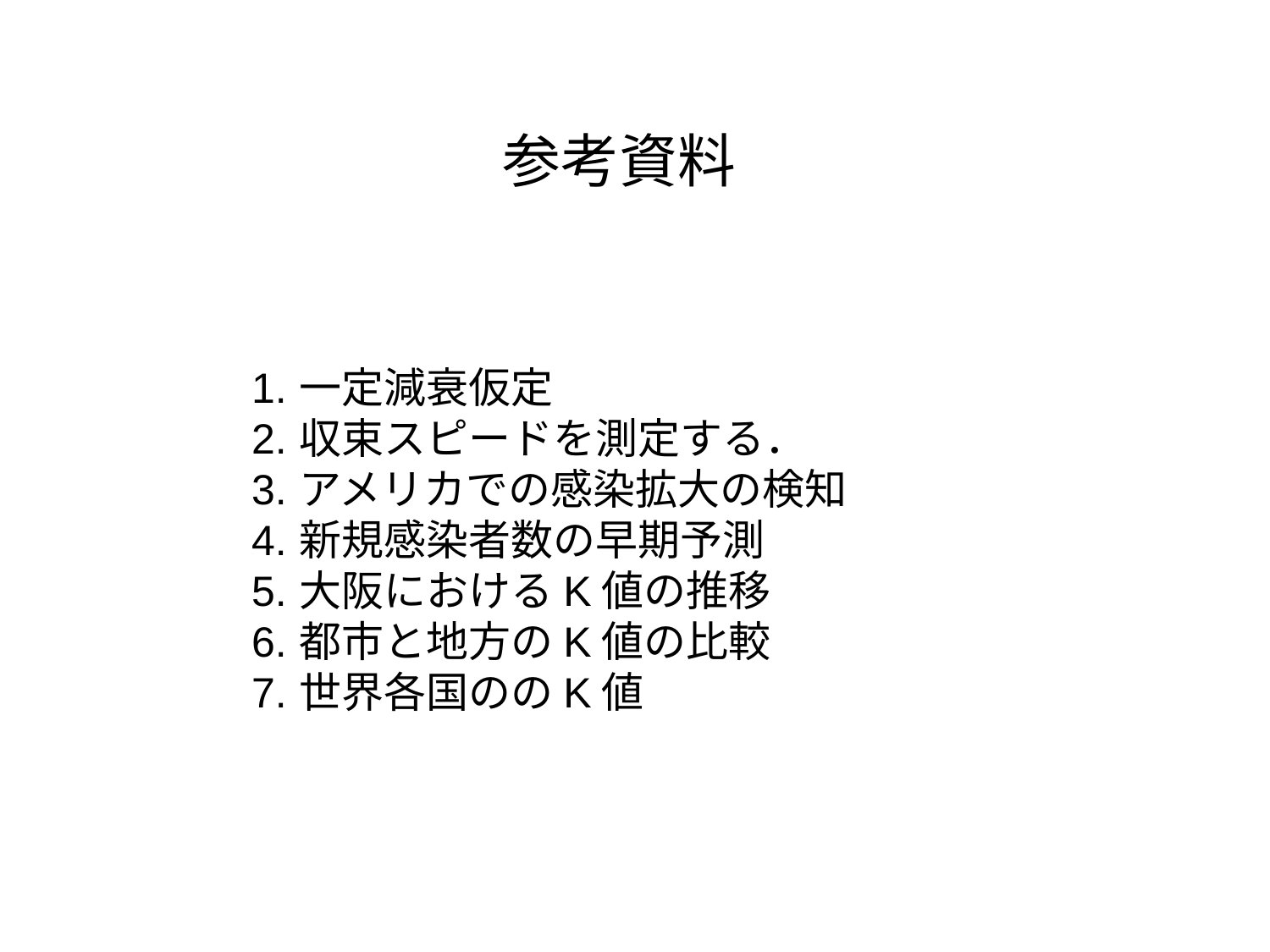

# 参考資料
一定減衰仮定
収束スピードを測定する．
アメリカでの感染拡大の検知
新規感染者数の早期予測
大阪におけるK値の推移
都市と地方のK値の比較
世界各国ののK値